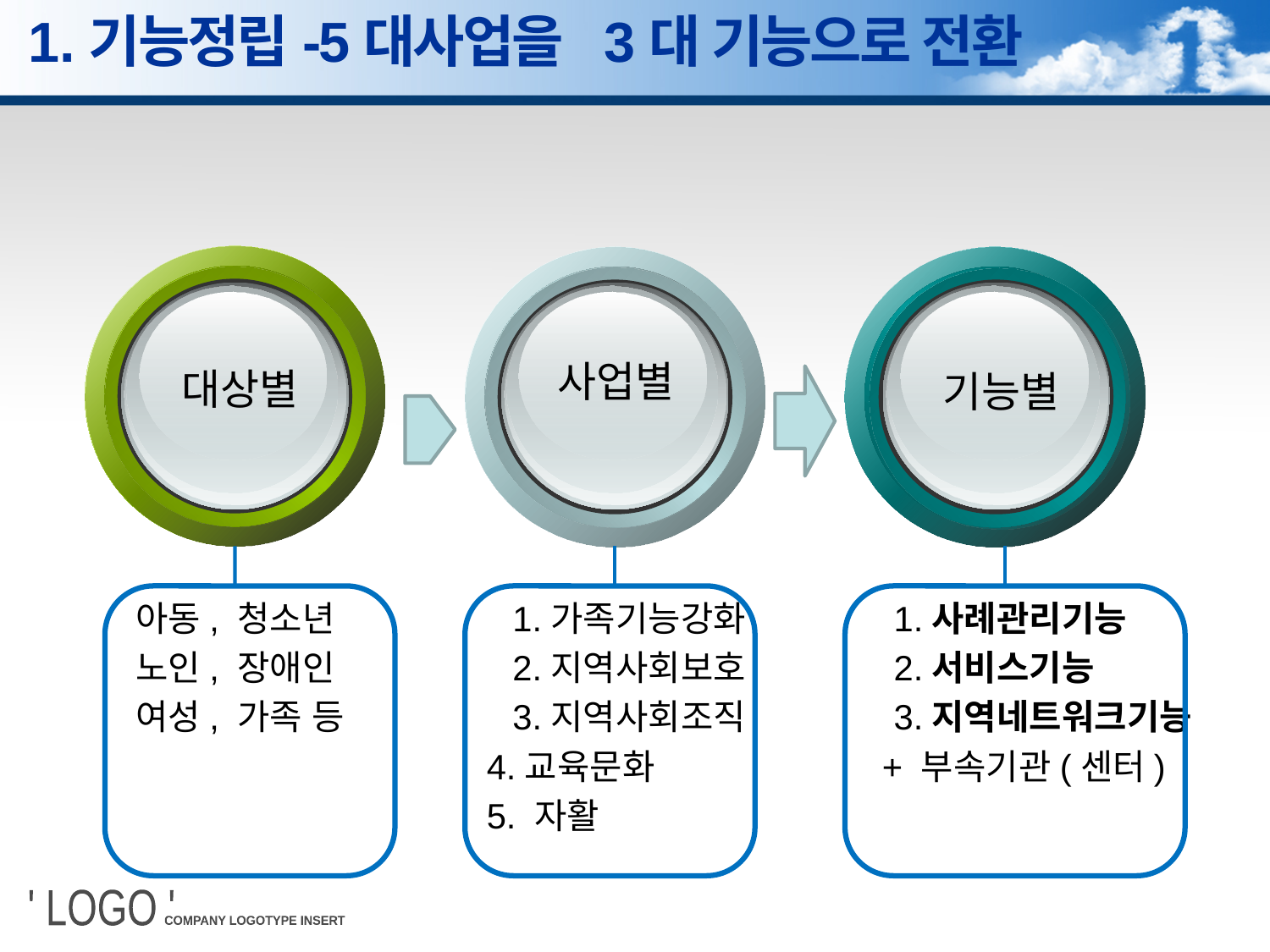

1.기능정립-5대사업을  3대 기능으로 전환

    아동, 청소년                 1.가족기능강화              1.사례관리기능
    노인, 장애인                 2.지역사회보호              2.서비스기능
    여성, 가족 등                3.지역사회조직              3.지역네트워크기능
                                         4.교육문화                      + 부속기관(센터)
                                         5. 자활

사업별
대상별
기능별